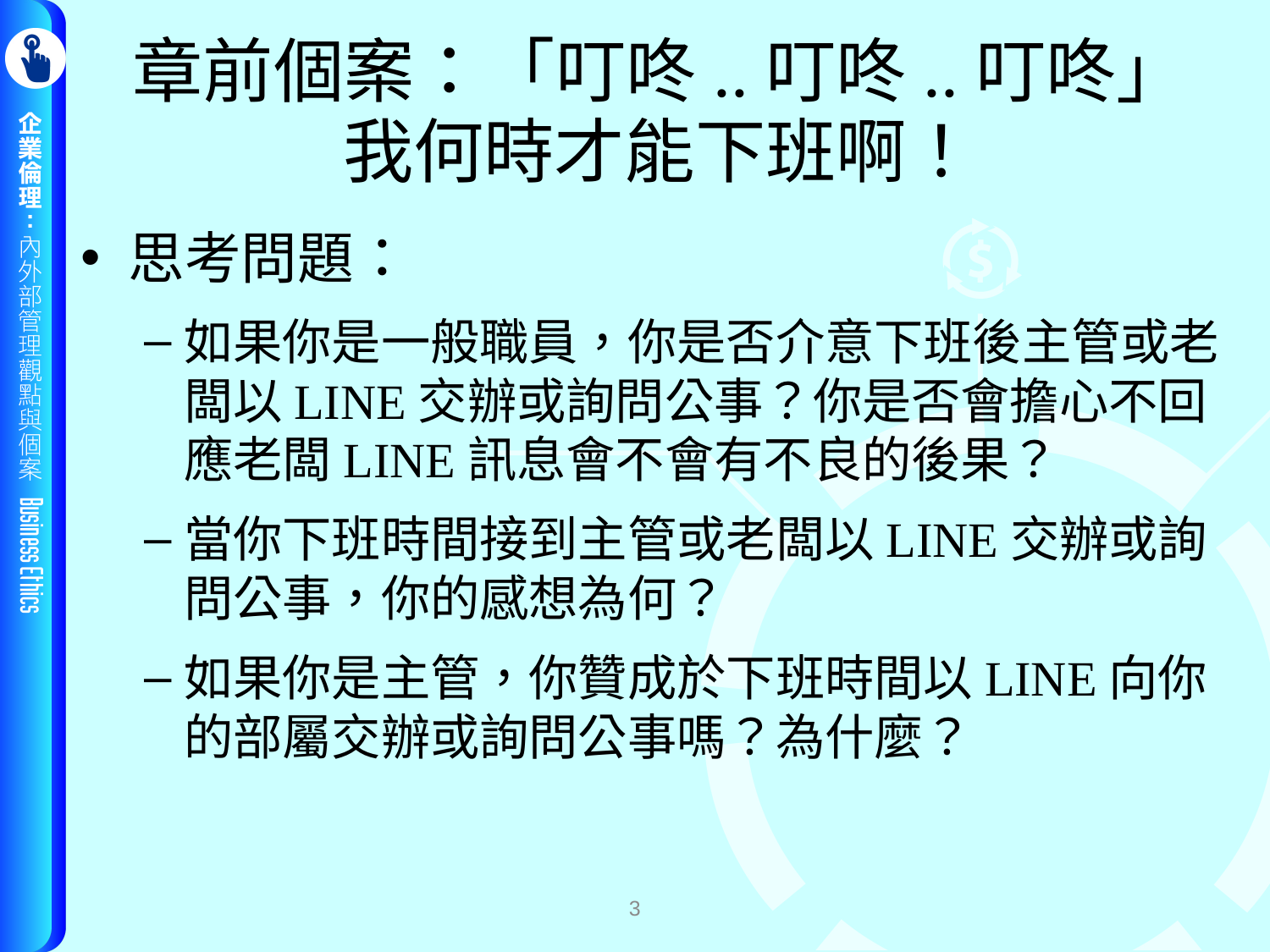

# 章前個案：「叮咚..叮咚..叮咚」 我何時才能下班啊！
思考問題：
如果你是一般職員，你是否介意下班後主管或老闆以LINE交辦或詢問公事？你是否會擔心不回應老闆LINE訊息會不會有不良的後果？
當你下班時間接到主管或老闆以LINE交辦或詢問公事，你的感想為何？
如果你是主管，你贊成於下班時間以LINE向你的部屬交辦或詢問公事嗎？為什麼？
3